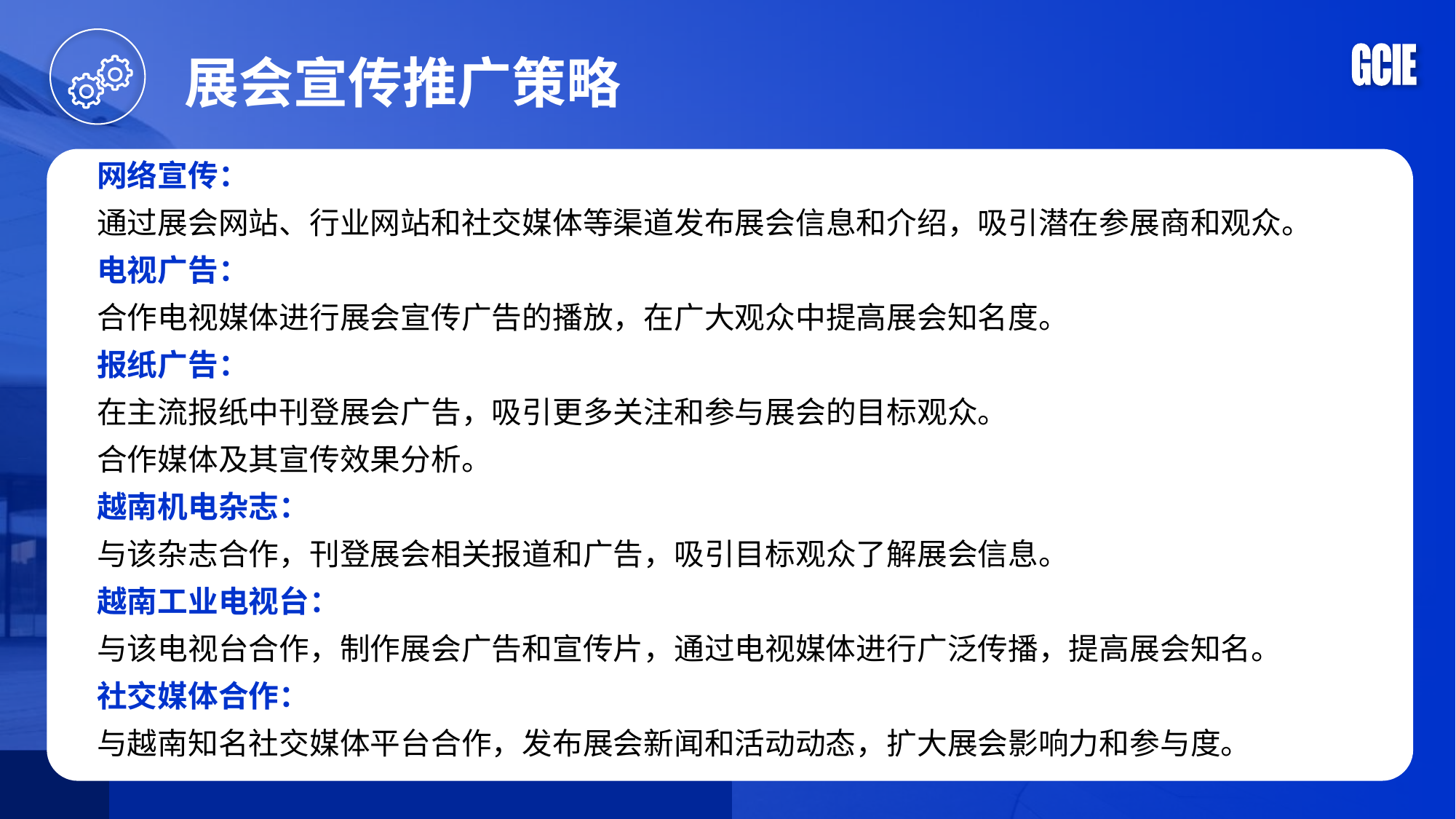

展会宣传推广策略

网络宣传：
通过展会网站、行业网站和社交媒体等渠道发布展会信息和介绍，吸引潜在参展商和观众。
电视广告：
合作电视媒体进行展会宣传广告的播放，在广大观众中提高展会知名度。
报纸广告：
在主流报纸中刊登展会广告，吸引更多关注和参与展会的目标观众。
合作媒体及其宣传效果分析。
越南机电杂志：
与该杂志合作，刊登展会相关报道和广告，吸引目标观众了解展会信息。
越南工业电视台：
与该电视台合作，制作展会广告和宣传片，通过电视媒体进行广泛传播，提高展会知名。
社交媒体合作：
与越南知名社交媒体平台合作，发布展会新闻和活动动态，扩大展会影响力和参与度。